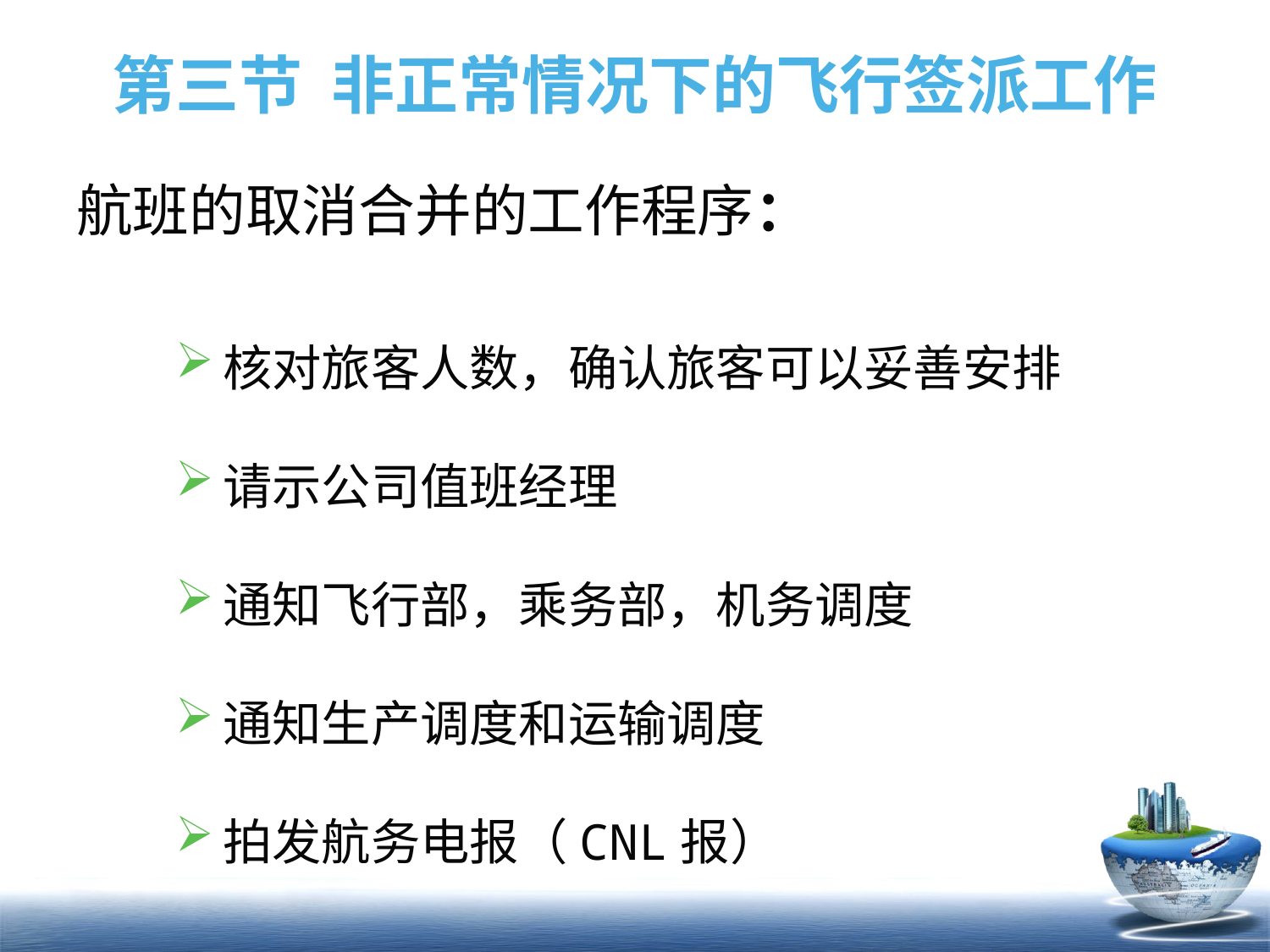

# 第三节  非正常情况下的飞行签派工作
航班的取消合并的工作程序：
核对旅客人数，确认旅客可以妥善安排
请示公司值班经理
通知飞行部，乘务部，机务调度
通知生产调度和运输调度
拍发航务电报（CNL报）